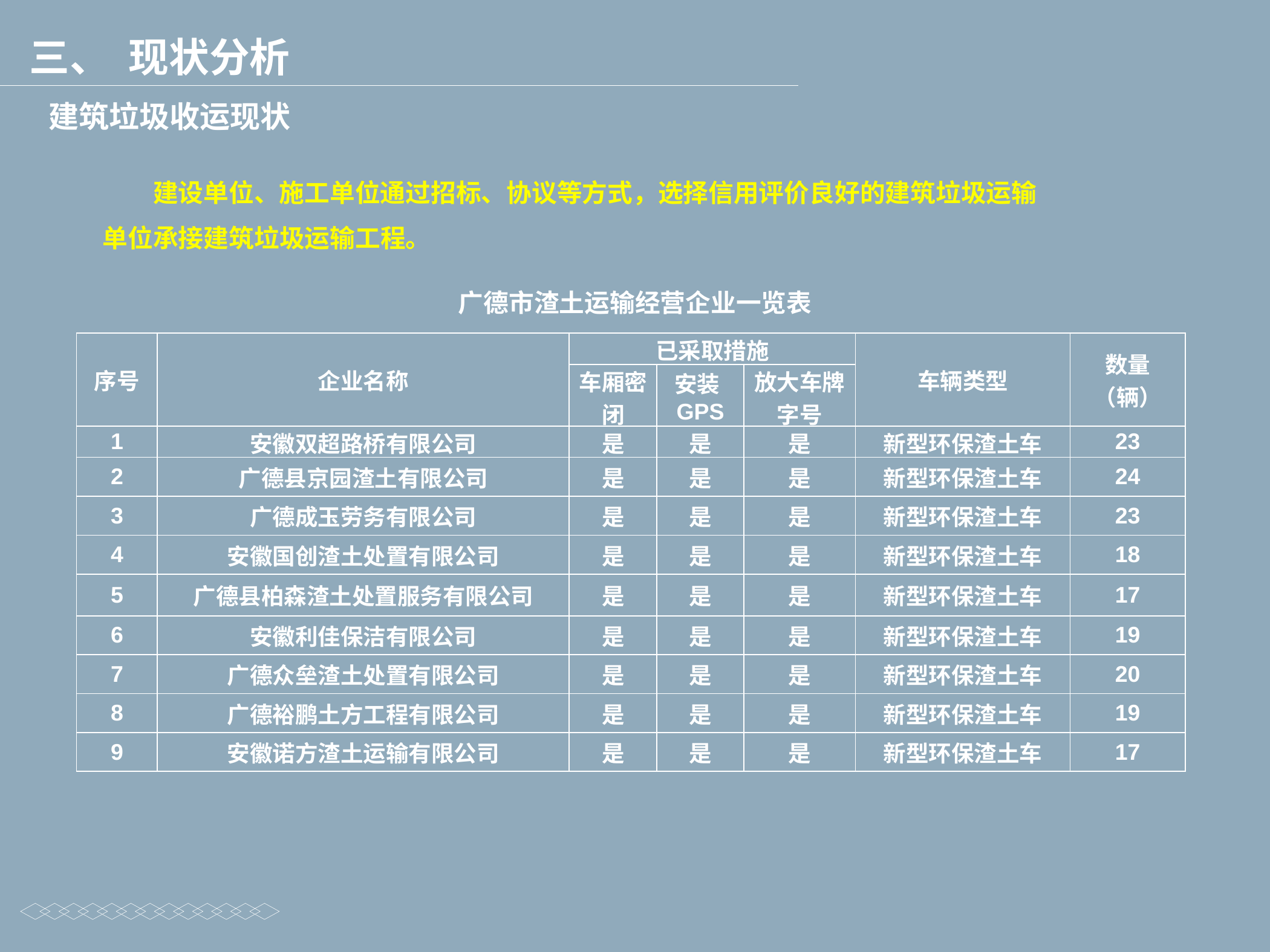

三、  现状分析
建筑垃圾收运现状
建设单位、施工单位通过招标、协议等方式，选择信用评价良好的建筑垃圾运输单位承接建筑垃圾运输工程。
  广德市渣土运输经营企业一览表
| 序号 | 企业名称 | 已采取措施 |  |  | 车辆类型 | 数量（辆） |
| --- | --- | --- | --- | --- | --- | --- |
|  |  | 车厢密闭 | 安装GPS | 放大车牌字号 |  |  |
| 1 | 安徽双超路桥有限公司 | 是 | 是 | 是 | 新型环保渣土车 | 23 |
| 2 | 广德县京园渣土有限公司 | 是 | 是 | 是 | 新型环保渣土车 | 24 |
| 3 | 广德成玉劳务有限公司 | 是 | 是 | 是 | 新型环保渣土车 | 23 |
| 4 | 安徽国创渣土处置有限公司 | 是 | 是 | 是 | 新型环保渣土车 | 18 |
| 5 | 广德县柏森渣土处置服务有限公司 | 是 | 是 | 是 | 新型环保渣土车 | 17 |
| 6 | 安徽利佳保洁有限公司 | 是 | 是 | 是 | 新型环保渣土车 | 19 |
| 7 | 广德众垒渣土处置有限公司 | 是 | 是 | 是 | 新型环保渣土车 | 20 |
| 8 | 广德裕鹏土方工程有限公司 | 是 | 是 | 是 | 新型环保渣土车 | 19 |
| 9 | 安徽诺方渣土运输有限公司 | 是 | 是 | 是 | 新型环保渣土车 | 17 |